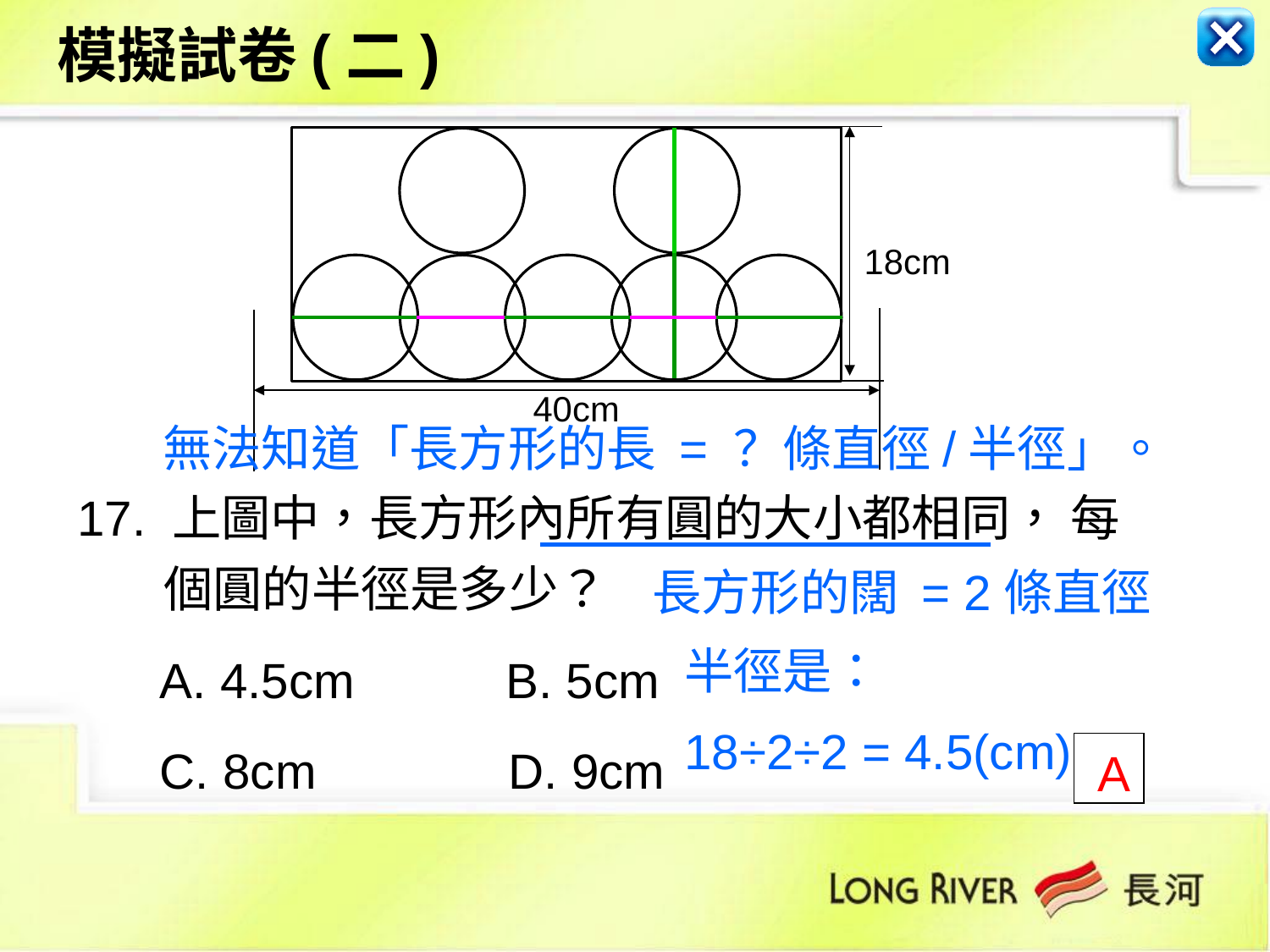

模擬試卷(二)
18cm

40cm
無法知道「長方形的長 = ？條直徑/半徑」。
17. 上圖中，長方形內所有圓的大小都相同， 每個圓的半徑是多少？
      A. 4.5cm           B. 5cm
      C. 8cm              D. 9cm
長方形的闊 = 2條直徑
半徑是：
18÷2÷2 = 4.5(cm)

 A